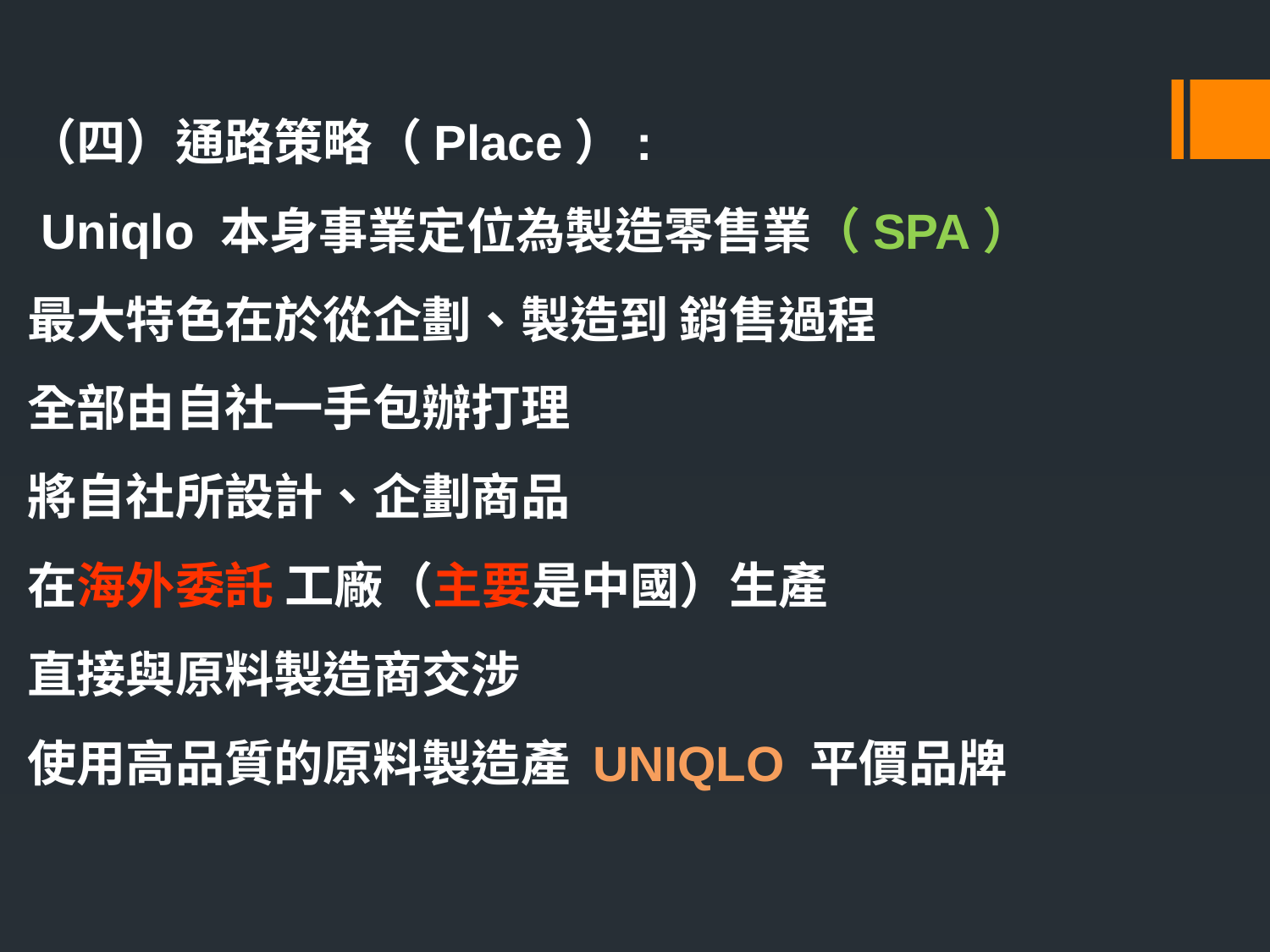

（四）通路策略（Place）:
 Uniqlo 本身事業定位為製造零售業（SPA）
最大特色在於從企劃、製造到 銷售過程
全部由自社一手包辦打理
將自社所設計、企劃商品
在海外委託 工廠（主要是中國）生產
直接與原料製造商交涉
使用高品質的原料製造產 UNIQLO 平價品牌